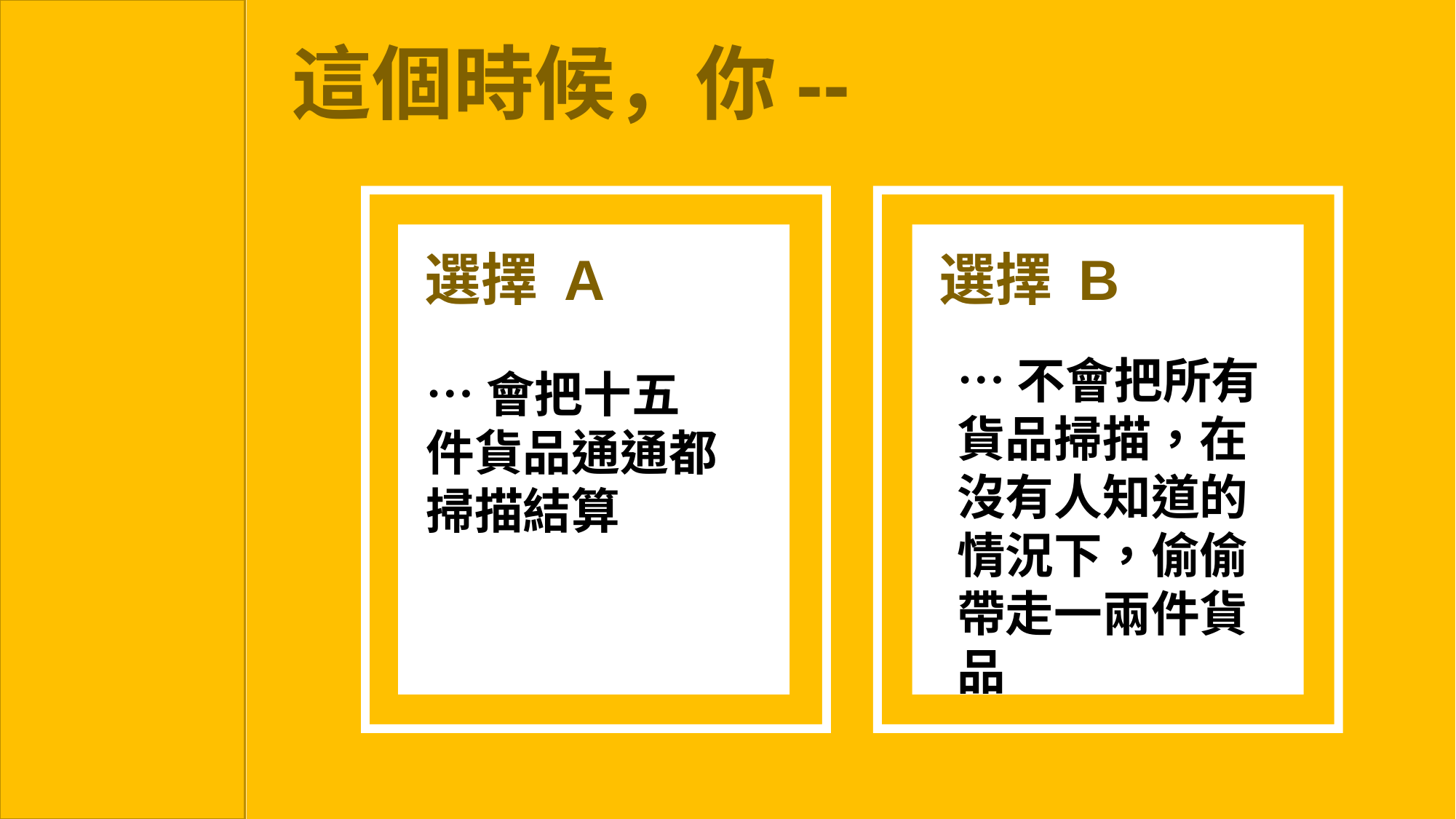

這個時候，你--

選擇 A
選擇 B

…會把十五件貨品通通都掃描結算
…不會把所有貨品掃描，在沒有人知道的情況下，偷偷帶走一兩件貨品